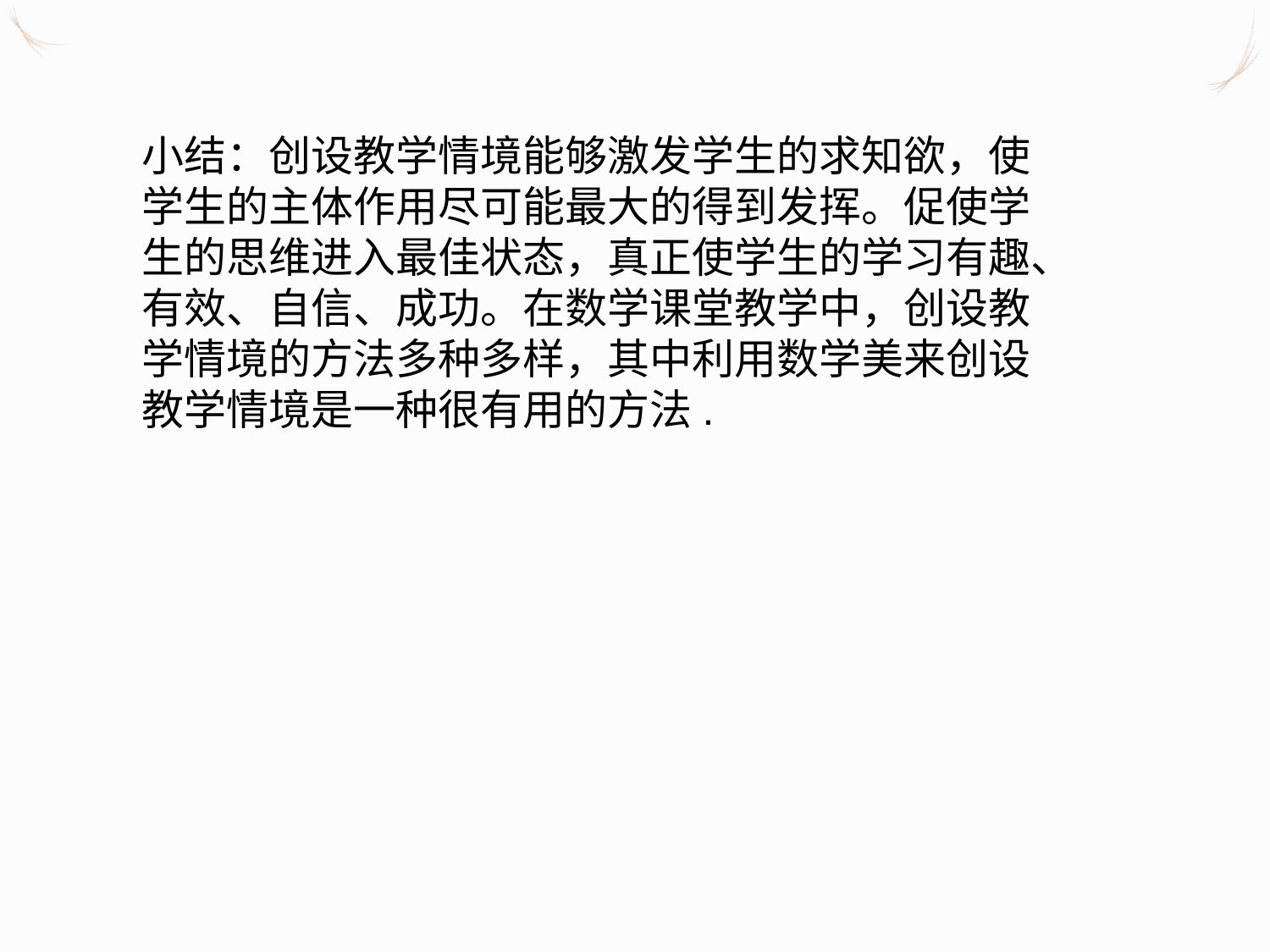

小结：创设教学情境能够激发学生的求知欲，使学生的主体作用尽可能最大的得到发挥。促使学生的思维进入最佳状态，真正使学生的学习有趣、有效、自信、成功。在数学课堂教学中，创设教学情境的方法多种多样，其中利用数学美来创设教学情境是一种很有用的方法.